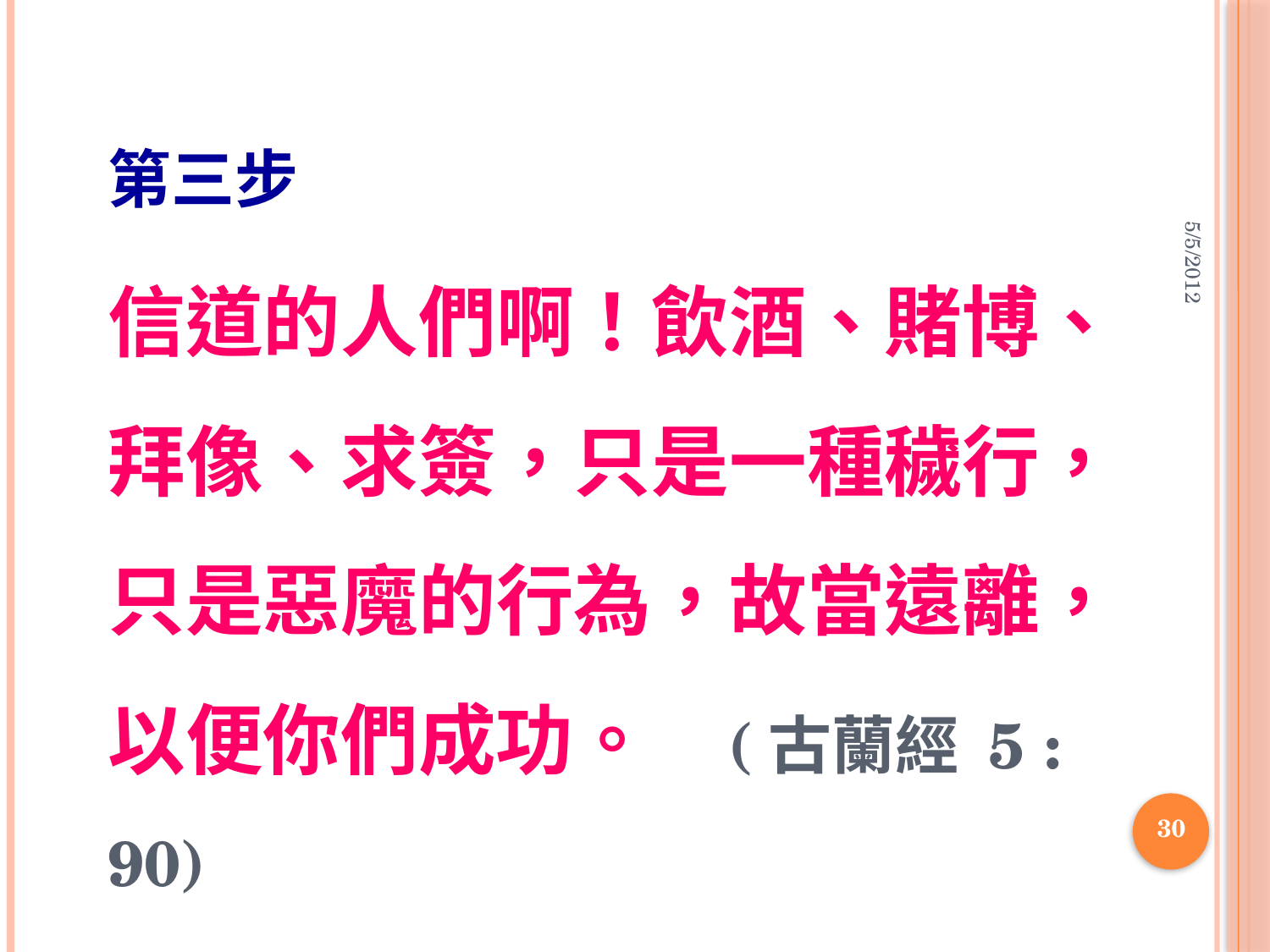

第三步
信道的人們啊！飲酒、賭博、拜像、求簽，只是一種穢行，只是惡魔的行為，故當遠離，以便你們成功。       (古蘭經 5 : 90)
5/5/2012
30